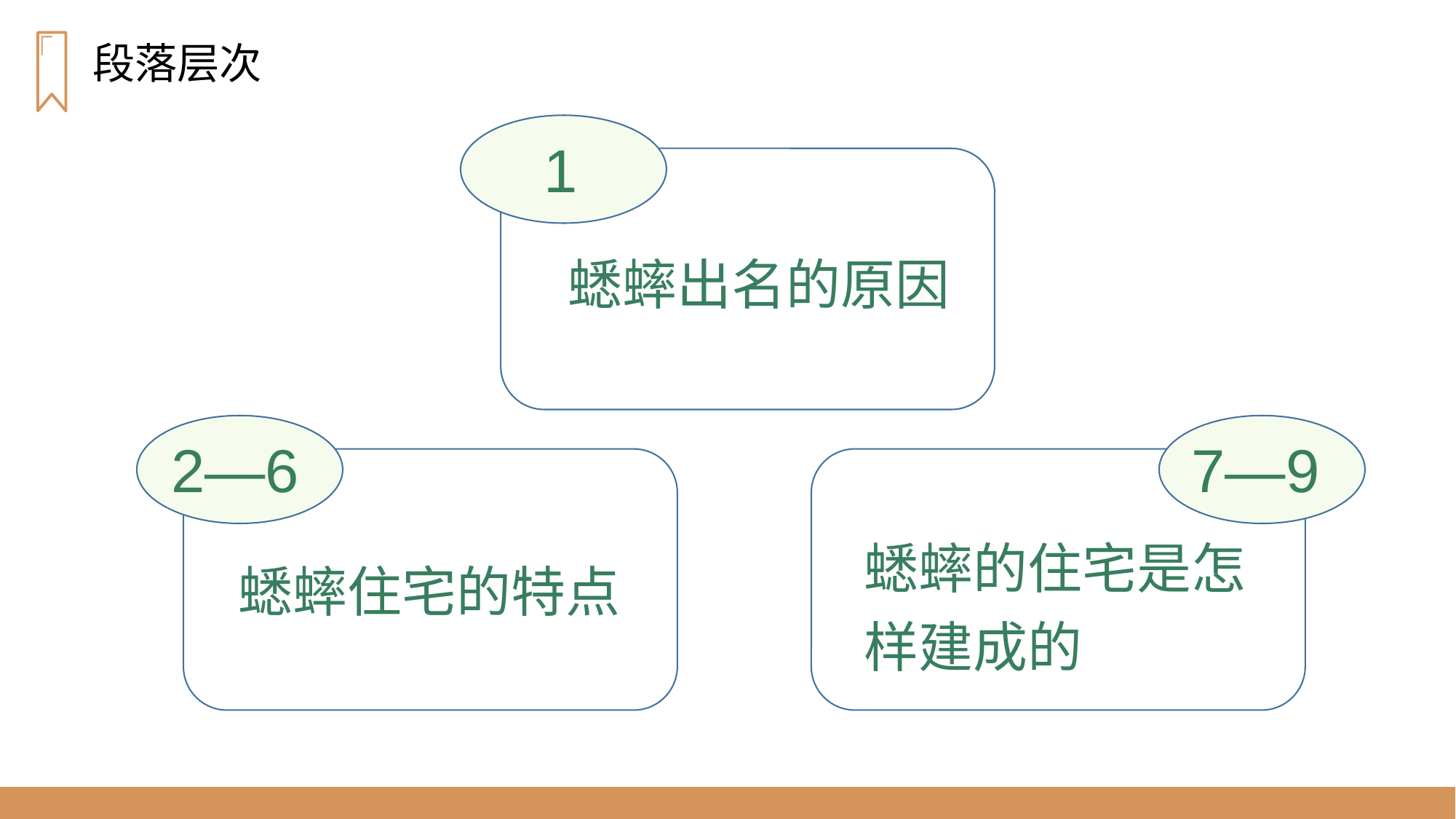

段落层次

1

蟋蟀出名的原因

2—6

蟋蟀住宅的特点

7—9

蟋蟀的住宅是怎样建成的